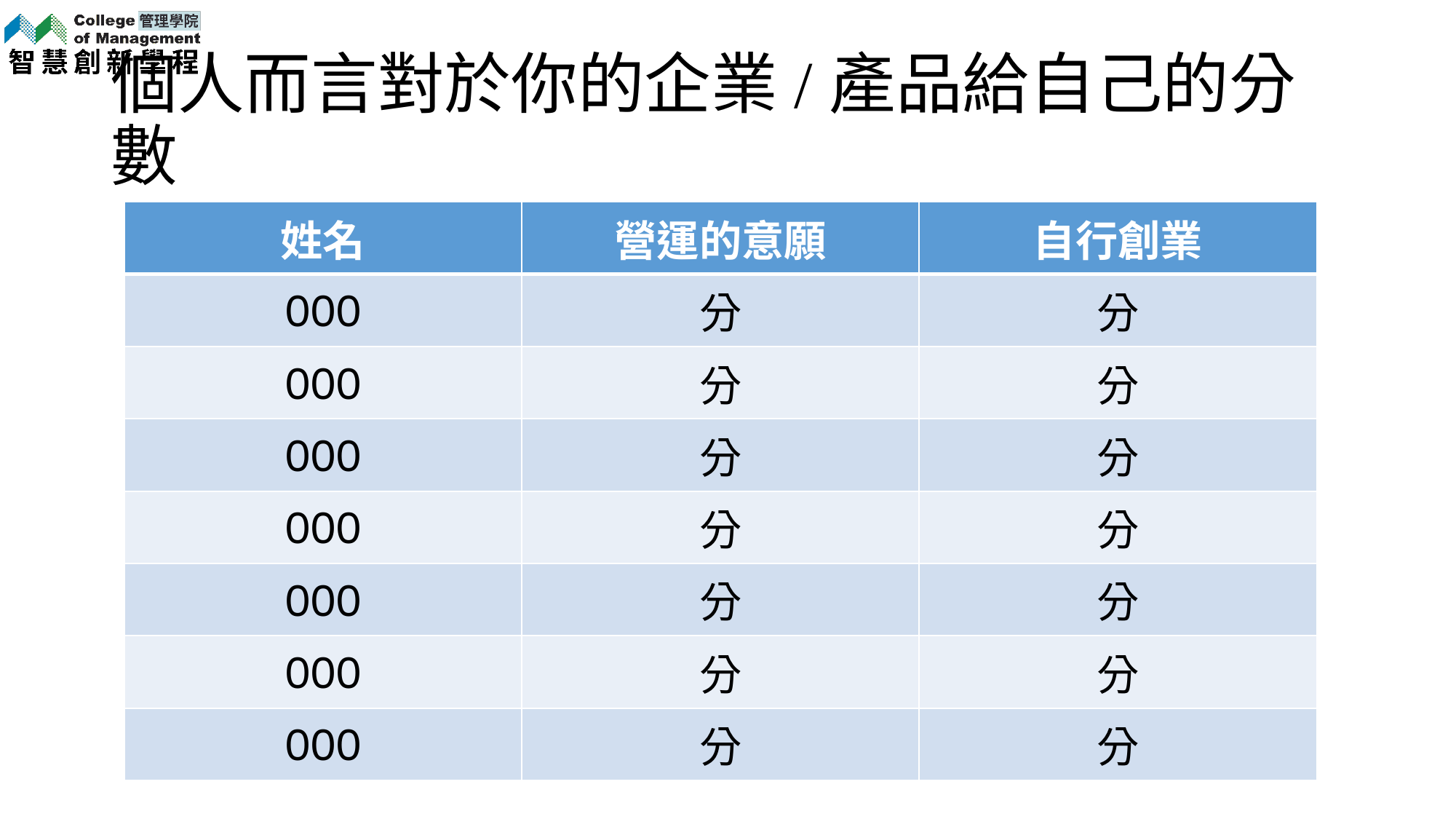

# 個人而言對於你的企業/產品給自己的分數
| 姓名 | 營運的意願 | 自行創業 |
| --- | --- | --- |
| OOO | 分 | 分 |
| OOO | 分 | 分 |
| OOO | 分 | 分 |
| OOO | 分 | 分 |
| OOO | 分 | 分 |
| OOO | 分 | 分 |
| OOO | 分 | 分 |